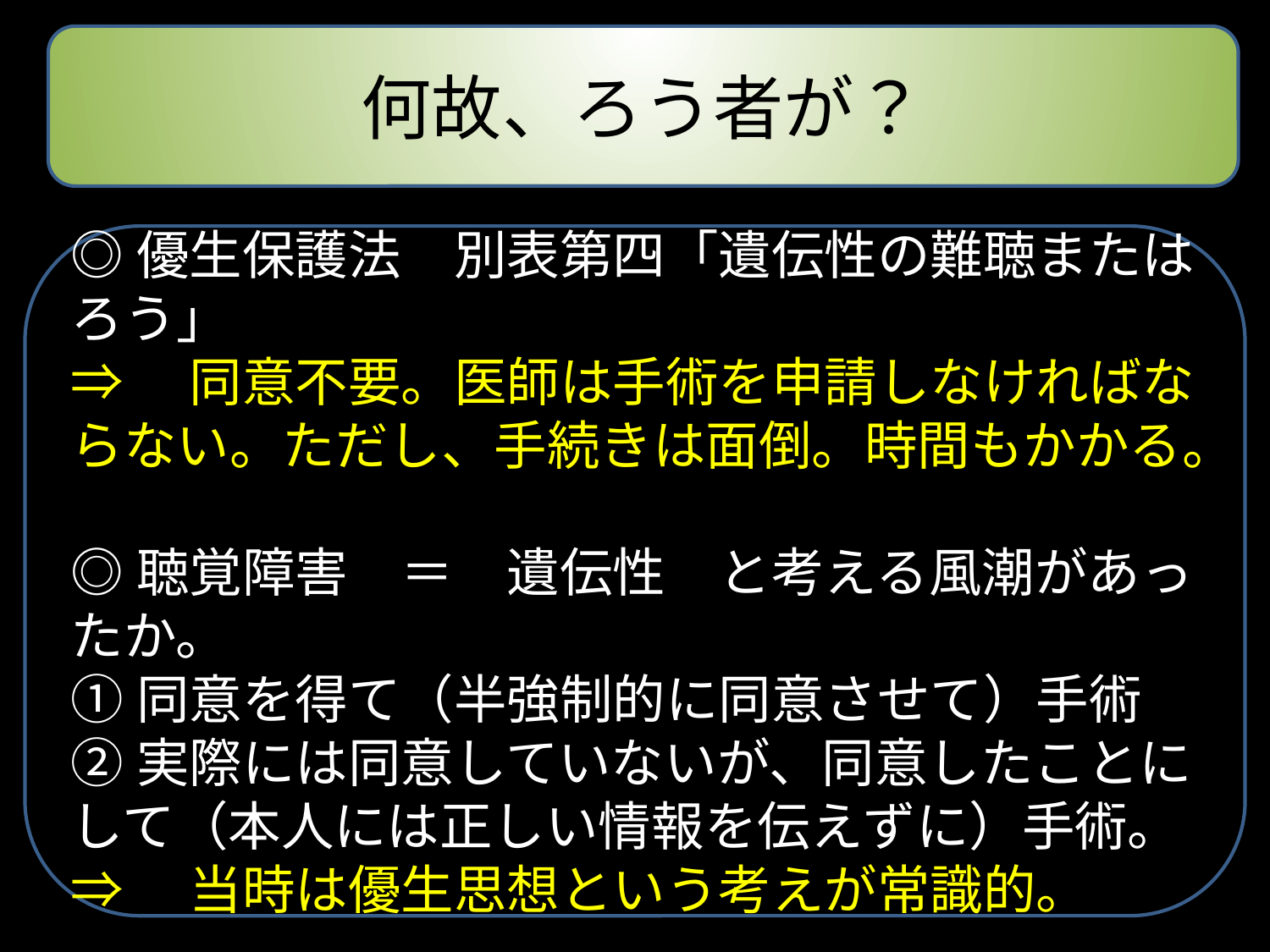

何故、ろう者が？
◎優生保護法　別表第四「遺伝性の難聴またはろう」
⇒　同意不要。医師は手術を申請しなければならない。ただし、手続きは面倒。時間もかかる。

◎聴覚障害　＝　遺伝性　と考える風潮があったか。
①同意を得て（半強制的に同意させて）手術
②実際には同意していないが、同意したことにして（本人には正しい情報を伝えずに）手術。
⇒　当時は優生思想という考えが常識的。